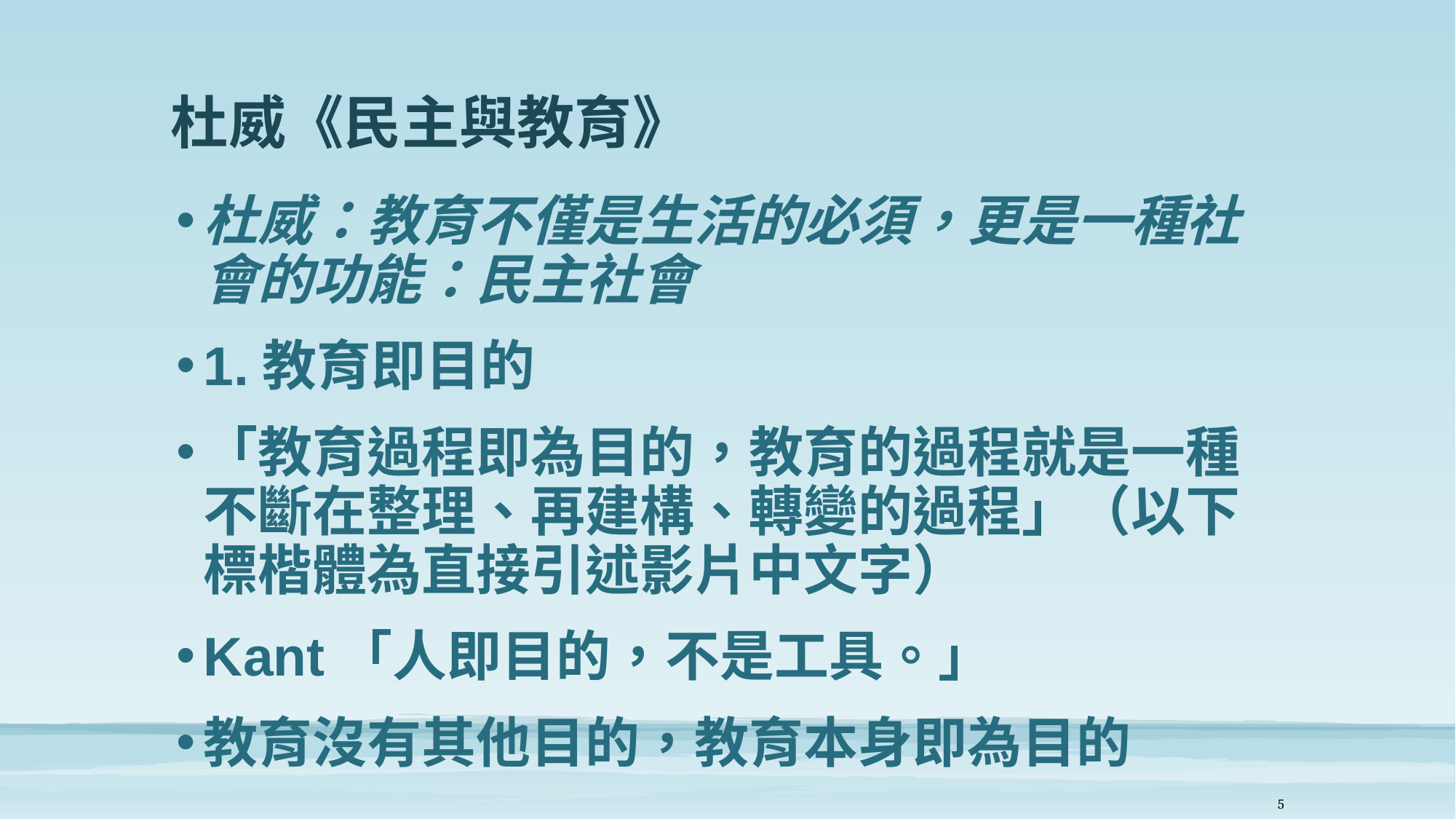

# 杜威《民主與教育》
杜威：教育不僅是生活的必須，更是一種社會的功能：民主社會
1.教育即目的
「教育過程即為目的，教育的過程就是一種不斷在整理、再建構、轉變的過程」（以下標楷體為直接引述影片中文字）
Kant「人即目的，不是工具。」
教育沒有其他目的，教育本身即為目的

5